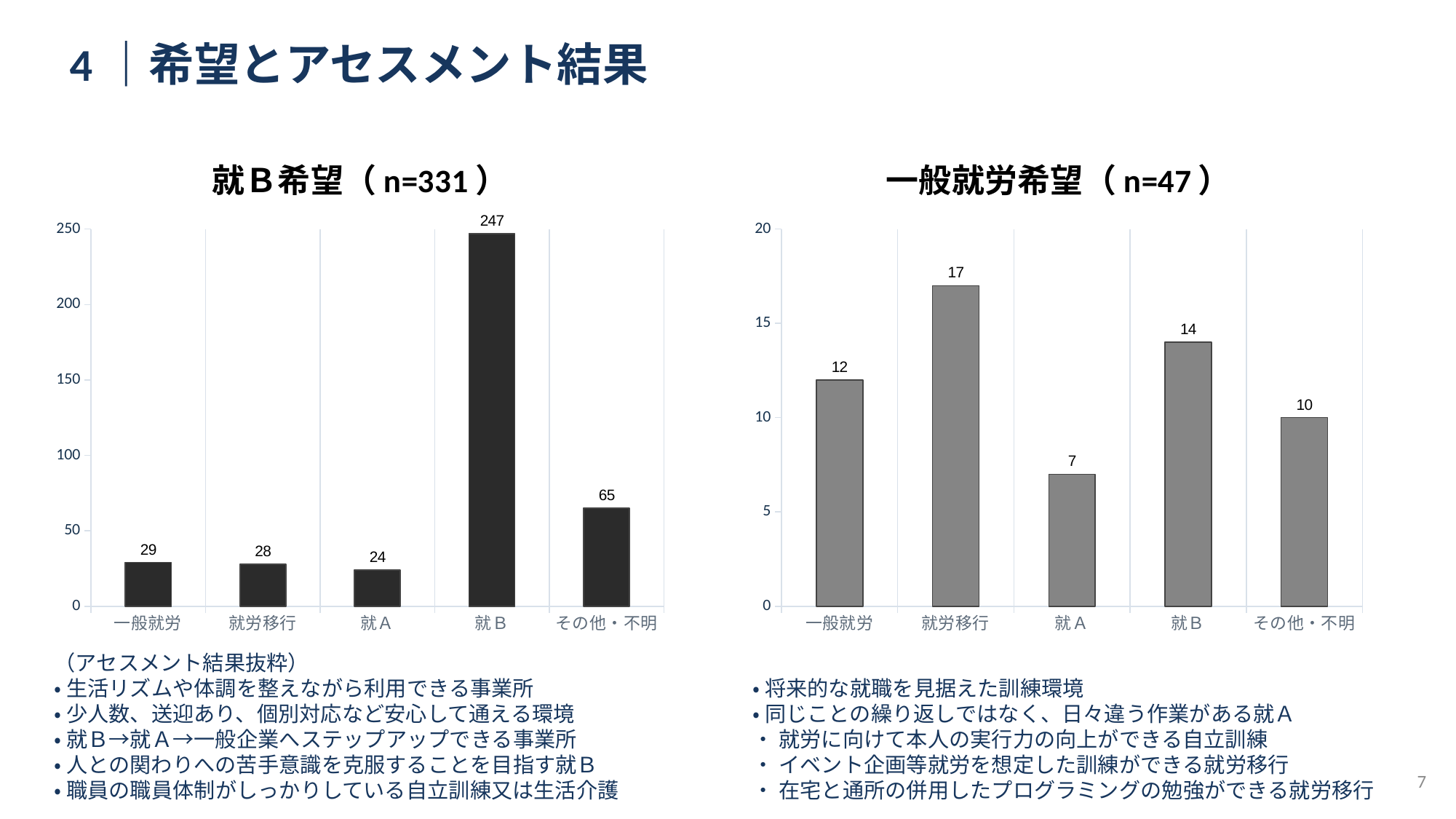

4｜希望とアセスメント結果

### Chart: 就Ｂ希望（n=331）

| Category | B型希望 |
|---|---|
| 一般就労 | 29.0 |
| 就労移行 | 28.0 |
| 就Ａ | 24.0 |
| 就Ｂ | 247.0 |
| その他・不明 | 65.0 |

### Chart: 一般就労希望（n=47）

| Category | 一般就労希望 |
|---|---|
| 一般就労 | 12.0 |
| 就労移行 | 17.0 |
| 就Ａ | 7.0 |
| 就Ｂ | 14.0 |
| その他・不明 | 10.0 |
（アセスメント結果抜粋）
・ 生活リズムや体調を整えながら利用できる事業所
・ 少人数、送迎あり、個別対応など安心して通える環境
・ 就Ｂ→就Ａ→一般企業へステップアップできる事業所
・ 人との関わりへの苦手意識を克服することを目指す就Ｂ
・ 職員の職員体制がしっかりしている自立訓練又は生活介護

・ 将来的な就職を見据えた訓練環境
・ 同じことの繰り返しではなく、日々違う作業がある就Ａ
・ 就労に向けて本人の実行力の向上ができる自立訓練
・ イベント企画等就労を想定した訓練ができる就労移行
・ 在宅と通所の併用したプログラミングの勉強ができる就労移行
7